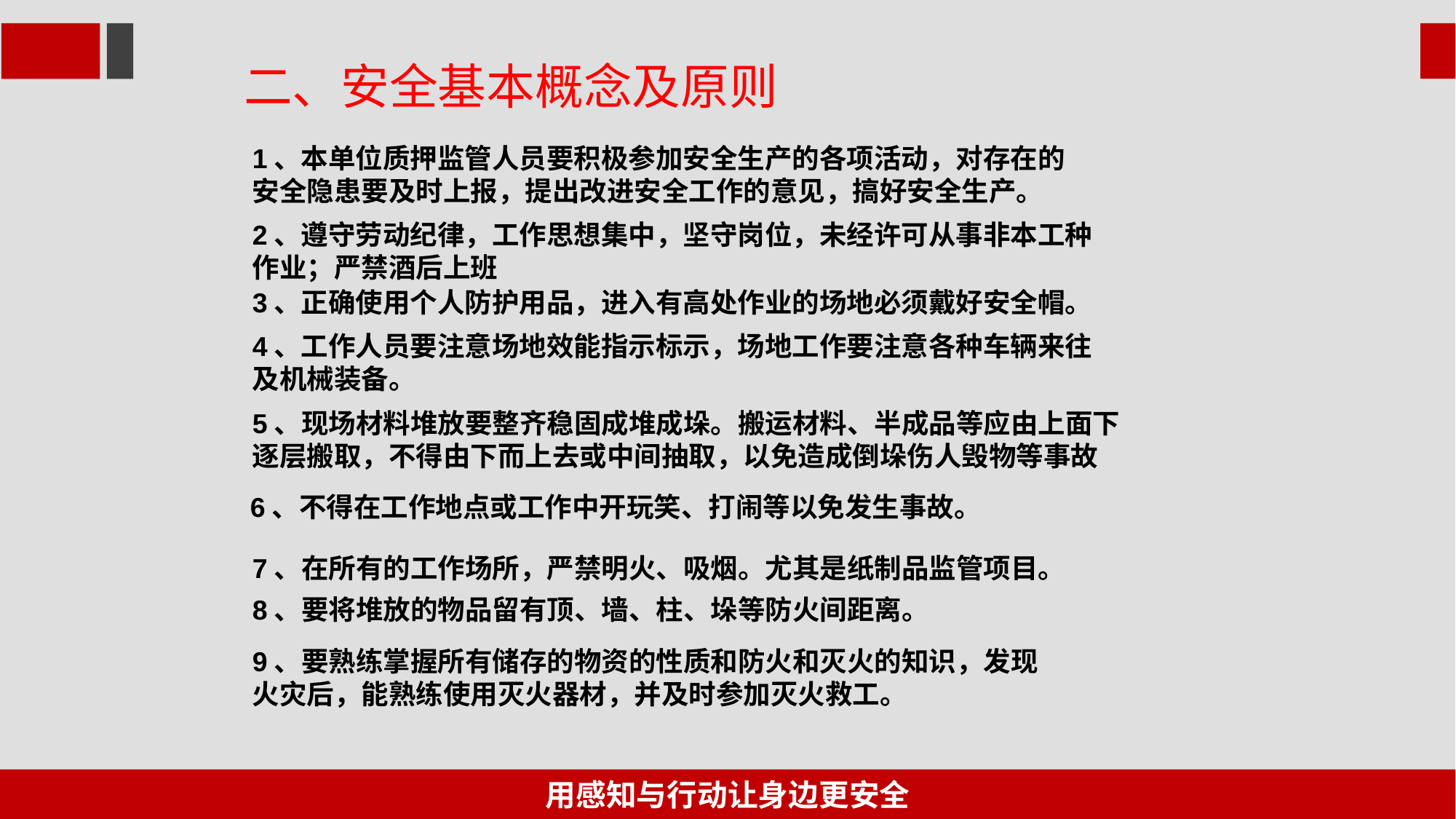

二、安全基本概念及原则

1、本单位质押监管人员要积极参加安全生产的各项活动，对存在的安全隐患要及时上报，提出改进安全工作的意见，搞好安全生产。
2、遵守劳动纪律，工作思想集中，坚守岗位，未经许可从事非本工种作业；严禁酒后上班
3、正确使用个人防护用品，进入有高处作业的场地必须戴好安全帽。
4、工作人员要注意场地效能指示标示，场地工作要注意各种车辆来往及机械装备。
5、现场材料堆放要整齐稳固成堆成垛。搬运材料、半成品等应由上面下逐层搬取，不得由下而上去或中间抽取，以免造成倒垛伤人毁物等事故
6、不得在工作地点或工作中开玩笑、打闹等以免发生事故。
7、在所有的工作场所，严禁明火、吸烟。尤其是纸制品监管项目。
8、要将堆放的物品留有顶、墙、柱、垛等防火间距离。
9、要熟练掌握所有储存的物资的性质和防火和灭火的知识，发现火灾后，能熟练使用灭火器材，并及时参加灭火救工。